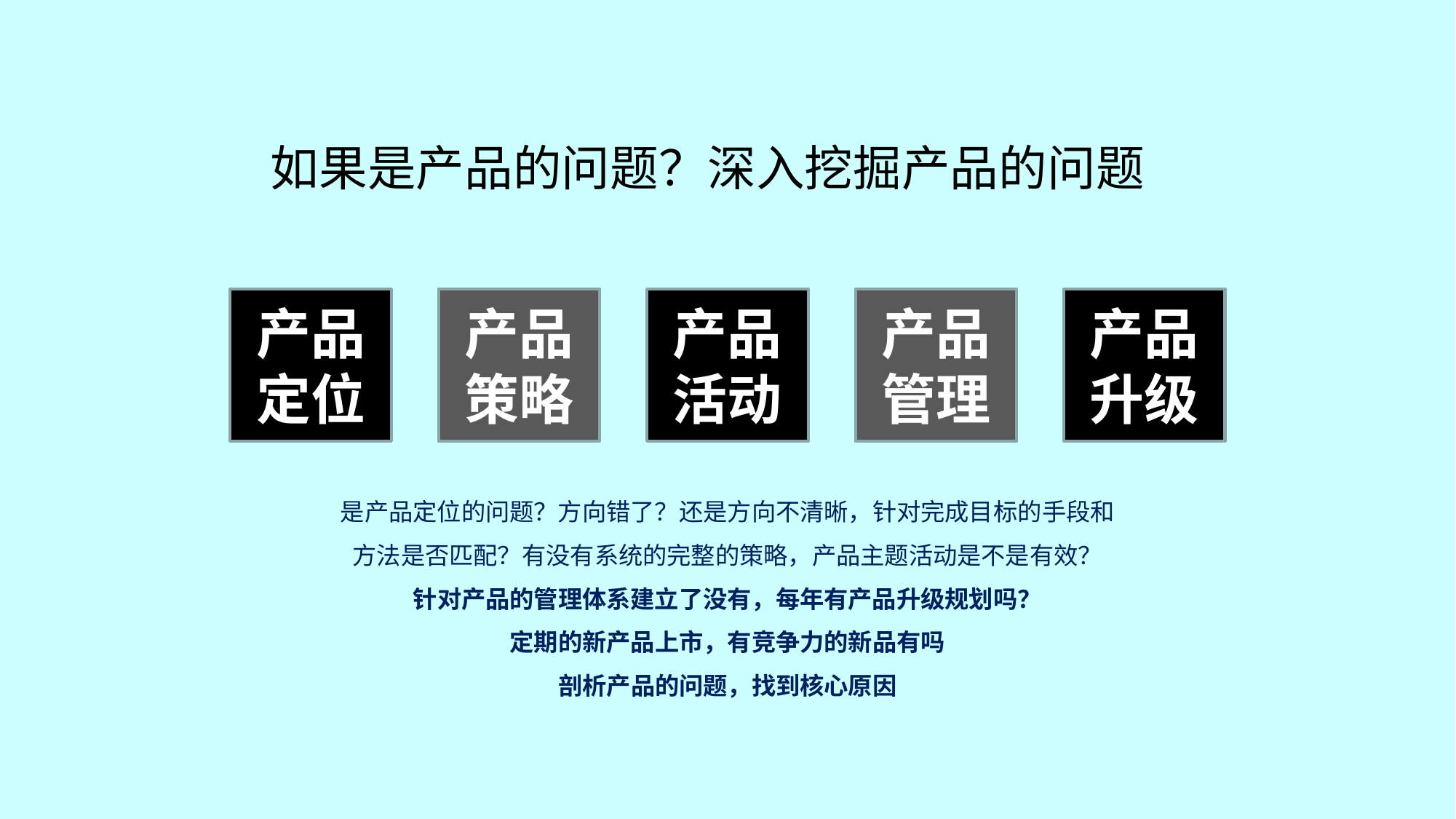

如果是产品的问题？深入挖掘产品的问题
产品升级
产品活动
产品管理
产品定位
产品策略
是产品定位的问题？方向错了？还是方向不清晰，针对完成目标的手段和方法是否匹配？有没有系统的完整的策略，产品主题活动是不是有效？
针对产品的管理体系建立了没有，每年有产品升级规划吗？
定期的新产品上市，有竞争力的新品有吗
剖析产品的问题，找到核心原因